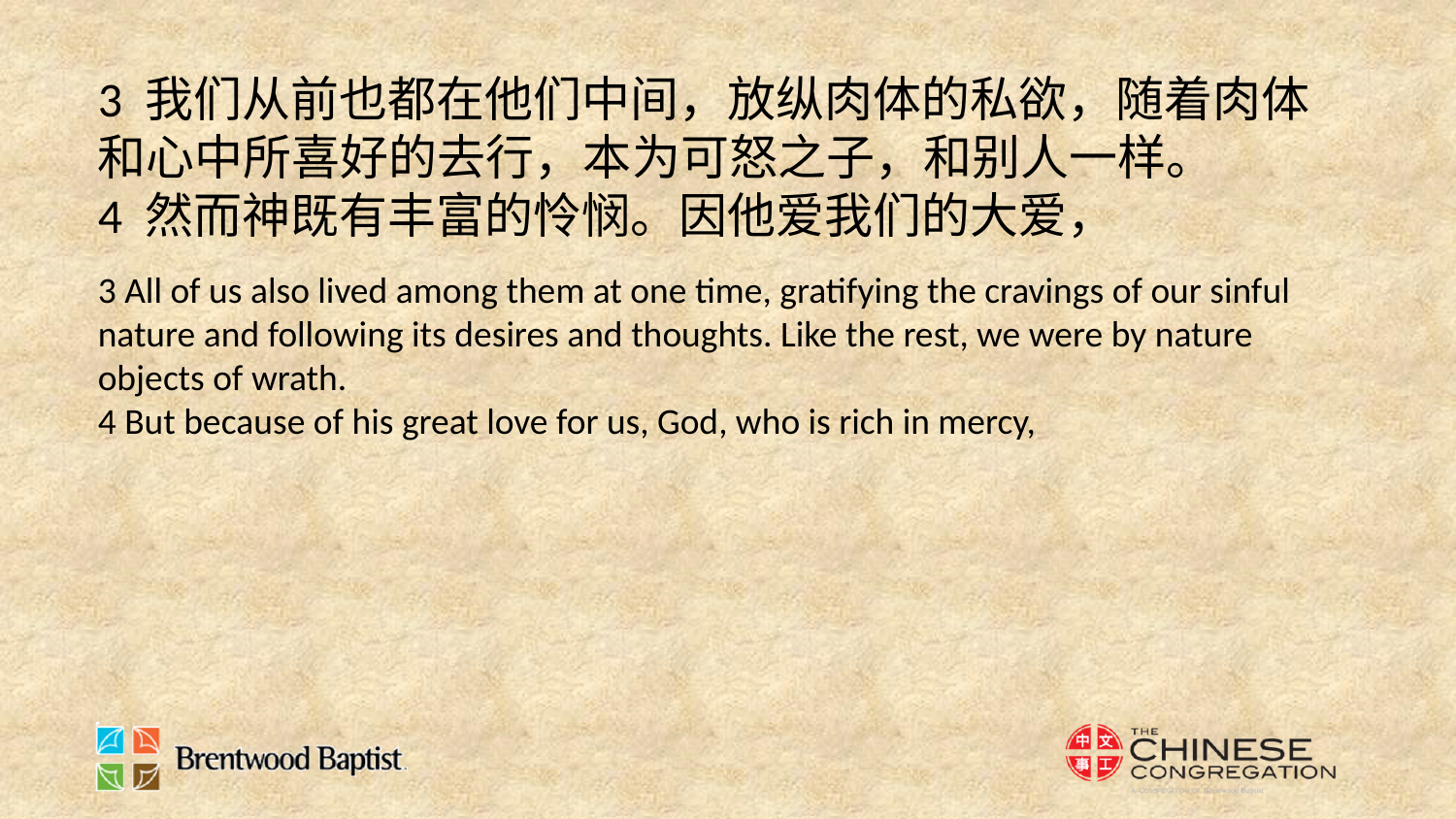

3 我们从前也都在他们中间，放纵肉体的私欲，随着肉体和心中所喜好的去行，本为可怒之子，和别人一样。
4 然而神既有丰富的怜悯。因他爱我们的大爱，

3 All of us also lived among them at one time, gratifying the cravings of our sinful nature and following its desires and thoughts. Like the rest, we were by nature objects of wrath.
4 But because of his great love for us, God, who is rich in mercy,